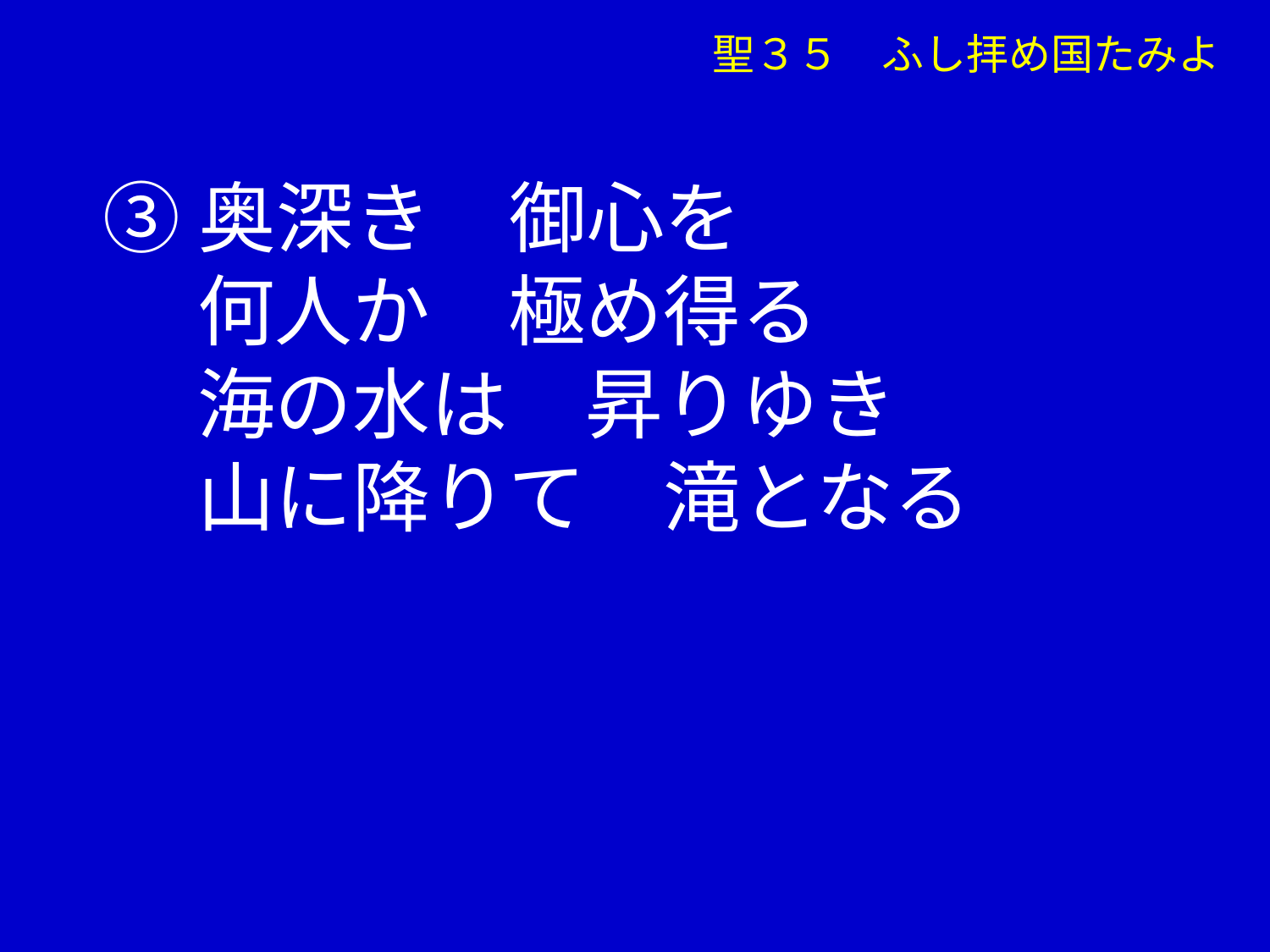

③奥深き　御心を
　 何人か　極め得る
　 海の水は　昇りゆき
　 山に降りて　滝となる

聖３５　ふし拝め国たみよ